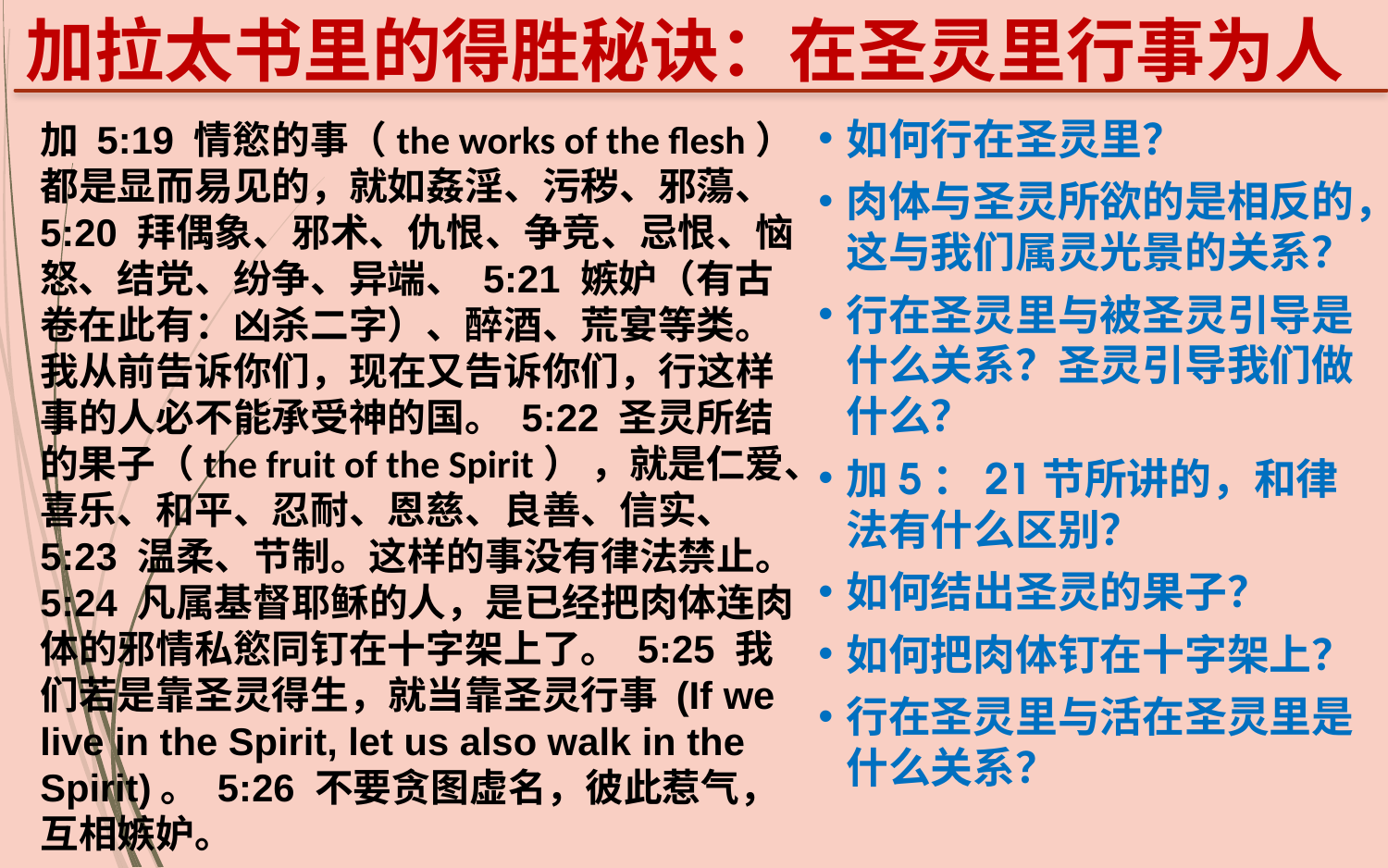

加拉太书里的得胜秘诀：在圣灵里行事为人
如何行在圣灵里？
肉体与圣灵所欲的是相反的，这与我们属灵光景的关系？
行在圣灵里与被圣灵引导是什么关系？圣灵引导我们做什么？
加5：21节所讲的，和律法有什么区别？
如何结出圣灵的果子？
如何把肉体钉在十字架上？
行在圣灵里与活在圣灵里是什么关系？
加 5:19 情慾的事（the works of the flesh）都是显而易见的，就如姦淫、污秽、邪蕩、 5:20 拜偶象、邪术、仇恨、争竞、忌恨、恼怒、结党、纷争、异端、 5:21 嫉妒（有古卷在此有：凶杀二字）、醉酒、荒宴等类。我从前告诉你们，现在又告诉你们，行这样事的人必不能承受神的国。 5:22 圣灵所结的果子（the fruit of the Spirit） ，就是仁爱、喜乐、和平、忍耐、恩慈、良善、信实、 5:23 温柔、节制。这样的事没有律法禁止。 5:24 凡属基督耶稣的人，是已经把肉体连肉体的邪情私慾同钉在十字架上了。 5:25 我们若是靠圣灵得生，就当靠圣灵行事 (If we live in the Spirit, let us also walk in the Spirit)。 5:26 不要贪图虚名，彼此惹气，互相嫉妒。